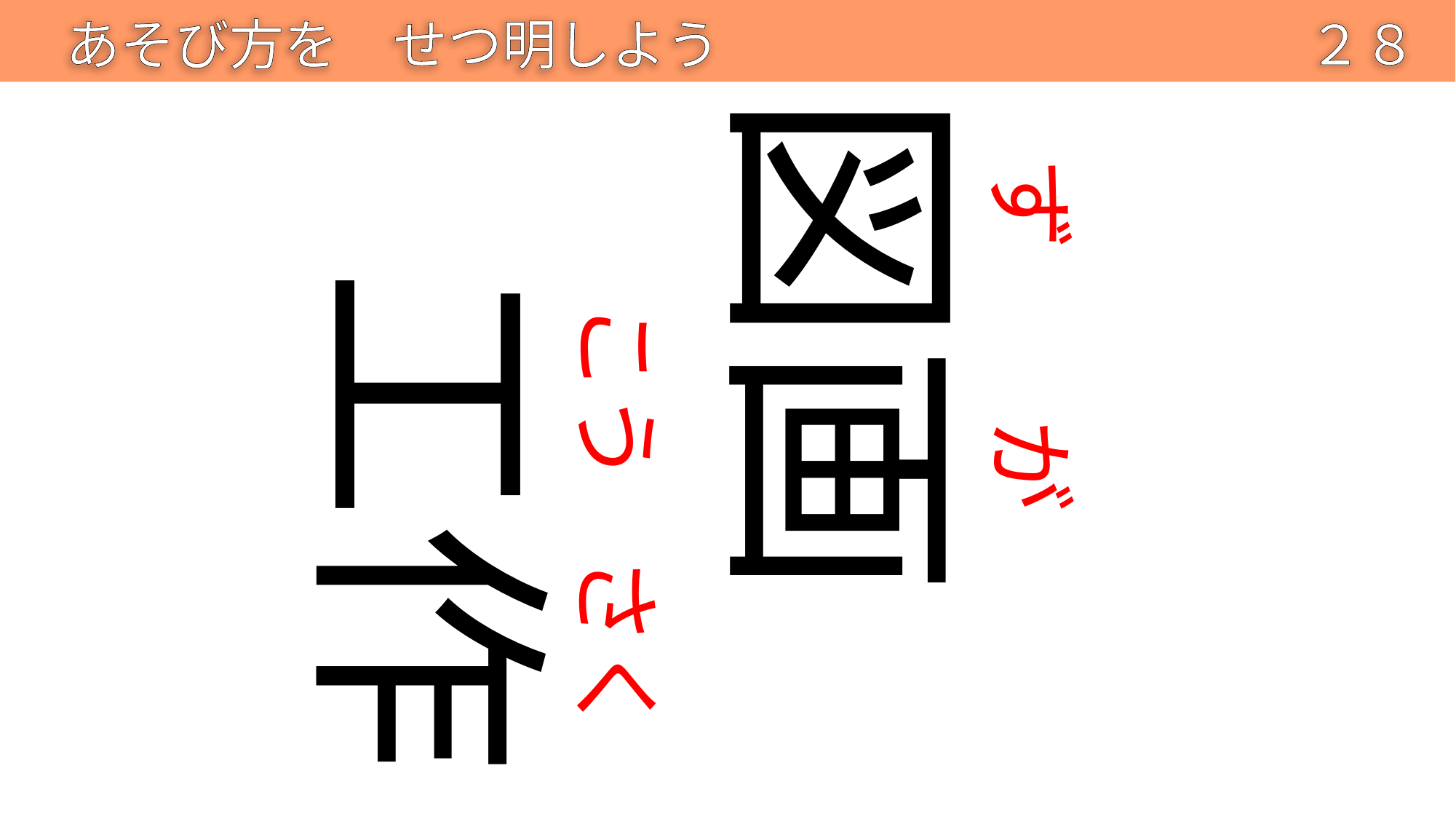

あそび方を　せつ明しよう
２８
図画
ず
工作
こう
が
さく